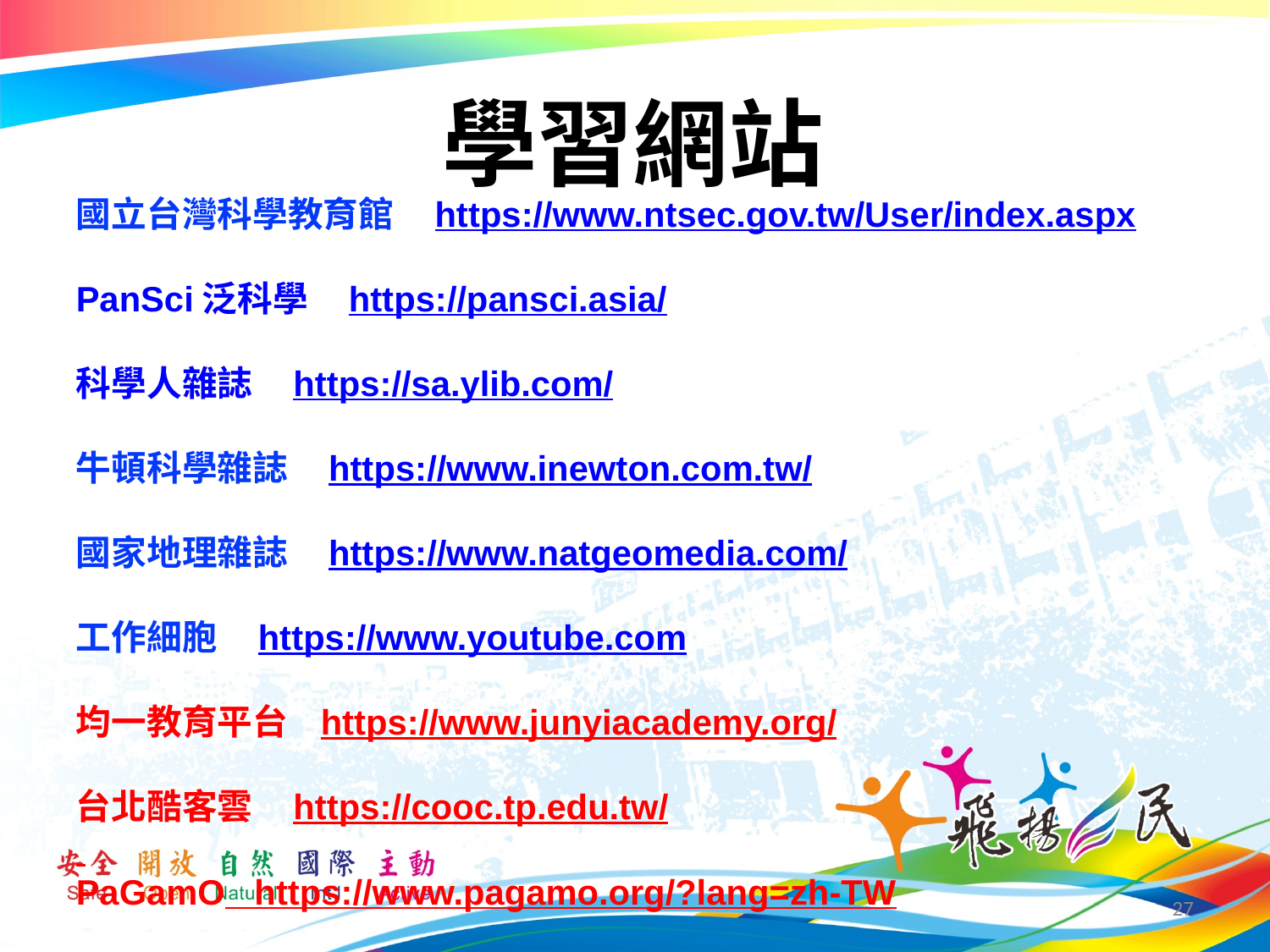

# 學習網站
國立台灣科學教育館    https://www.ntsec.gov.tw/User/index.aspx

PanSci泛科學    https://pansci.asia/

科學人雜誌    https://sa.ylib.com/

牛頓科學雜誌    https://www.inewton.com.tw/

國家地理雜誌    https://www.natgeomedia.com/

工作細胞    https://www.youtube.com

均一教育平台   https://www.junyiacademy.org/

台北酷客雲    https://cooc.tp.edu.tw/

PaGamO   https://www.pagamo.org/?lang=zh-TW

27